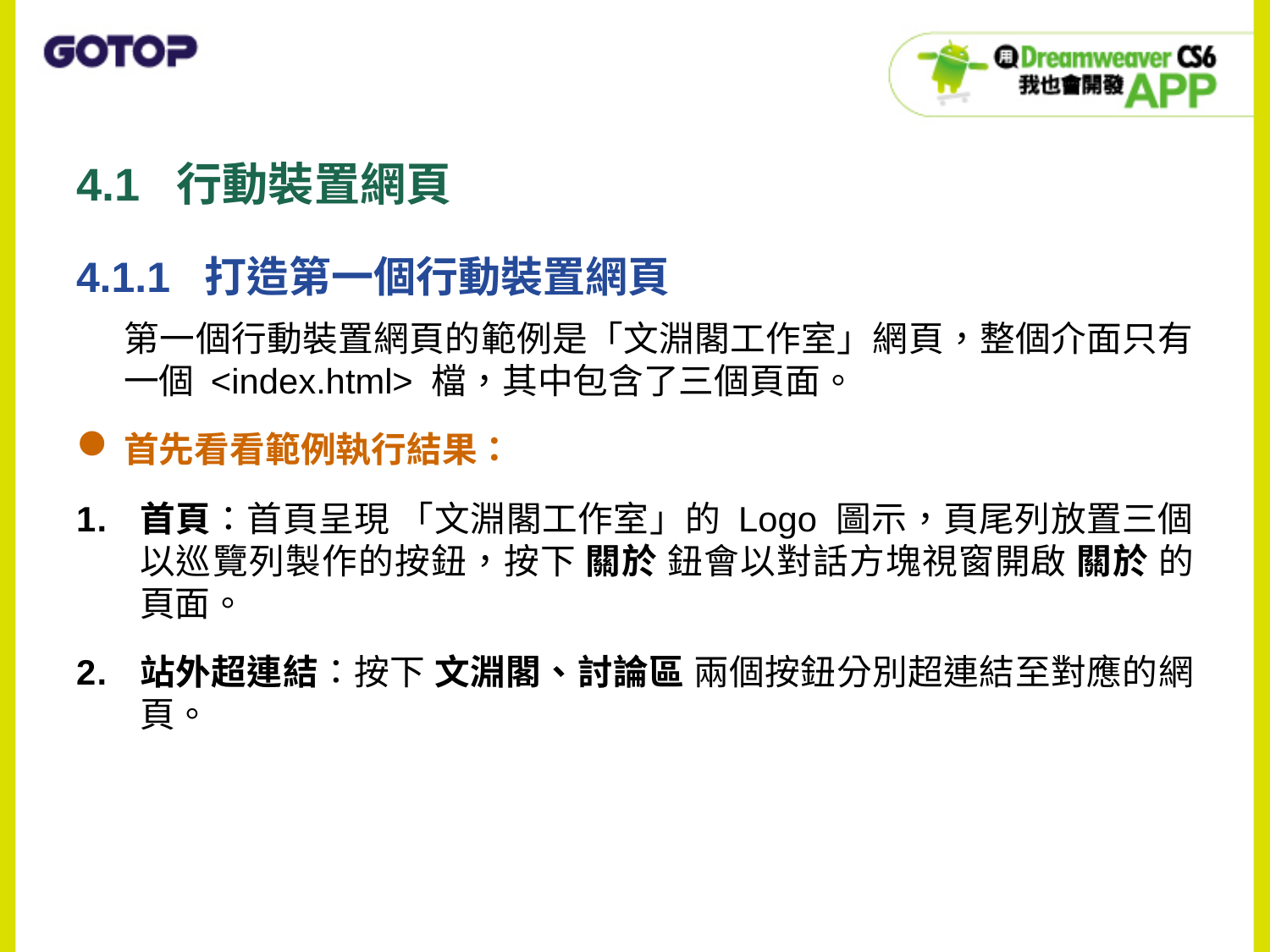

# 4.1  行動裝置網頁
4.1.1  打造第一個行動裝置網頁
	第一個行動裝置網頁的範例是「文淵閣工作室」網頁，整個介面只有一個 <index.html> 檔，其中包含了三個頁面。
首先看看範例執行結果：
首頁：首頁呈現 「文淵閣工作室」的 Logo 圖示，頁尾列放置三個以巡覽列製作的按鈕，按下 關於 鈕會以對話方塊視窗開啟 關於 的頁面。
站外超連結：按下 文淵閣、討論區 兩個按鈕分別超連結至對應的網頁。